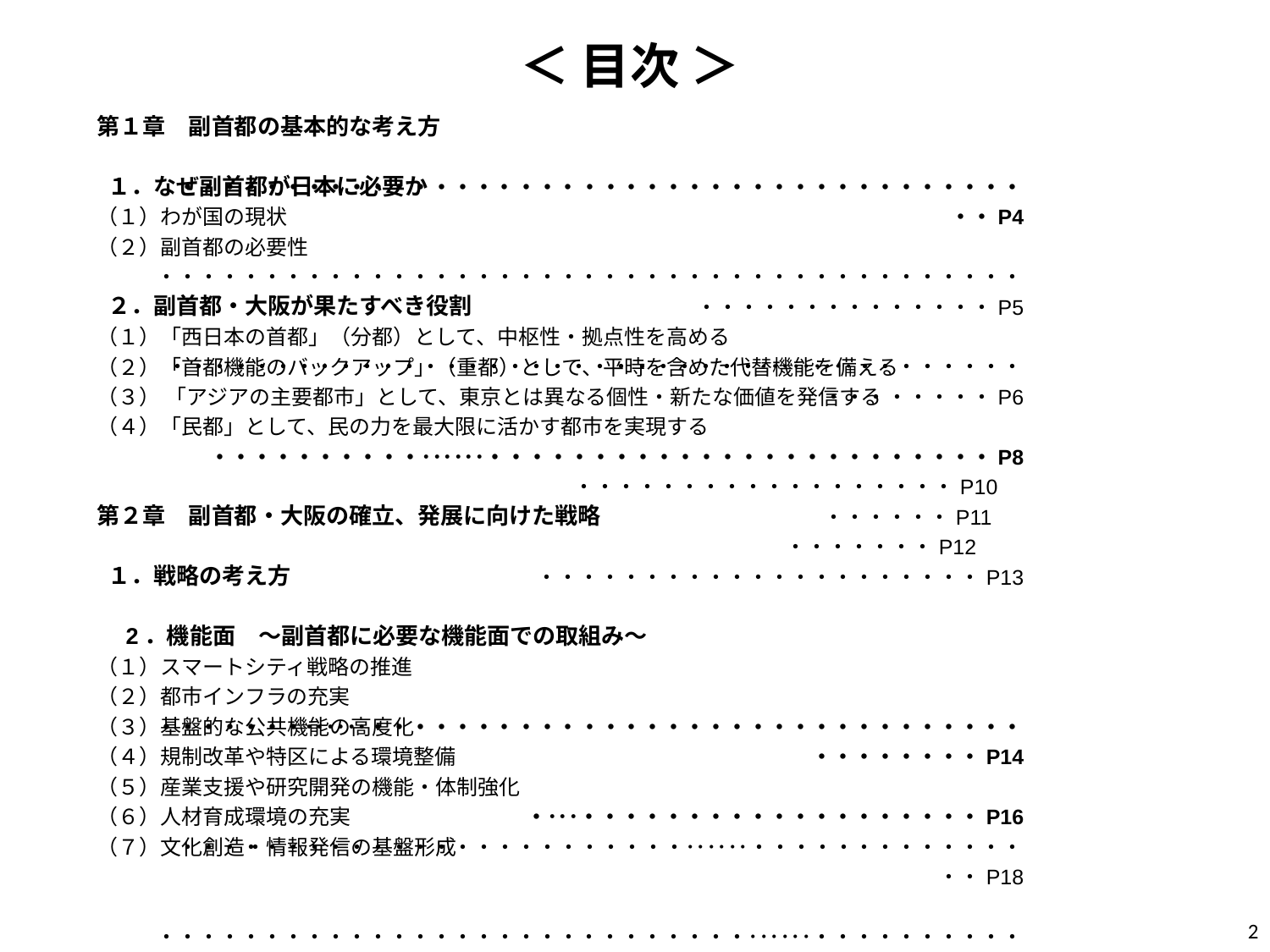

＜ 目次 ＞

　・・・・・・・・・・・・・・・・・・・・・・・・・・・・・・・・・・・・・・・・・・P4
　 ・・・・・・・・・・・・・・・・・・・・・・・・・・・・・・・・・・・・・・・・・・・・・・・・・・・・・・・P5
　 ・・・・・・・・・・・・・・・・・・・・・・・・・・・・･････････・・・・・・・・・・・・・・・・P6

　・・・・・・・・・・･･････・・・・・・・・・・・・・・・・・・・・・・・・P8
　・・・・・・・・・・・・・・・・・・P10
　・・・・・・P11
　・・・・・・・P12
・・・・・・・・・・・・・・・・・・・・・P13

・・・・・・・･･････・・・・・・・・・・・・・・・・・・・・・・・・・・・・・・・・・・・・・・・P14

　・･･･・・・・・・・・・・・・・・・・・・・P16
 ・・・・・・・・・・・・・・・・・・・・・・・・･･････・・・・・・・・・・・・・・・P18
　 ・・・・・・・・・・・・・・・・・・・・・・・・・・・・･･････・・・・・・・・・・・・・・・P20
　・・・・・・・・・・・・・・・・・・・・･･･・・・・・・・・・・・・・・・・・・P22
　・・・・・・・・・・・・・・・・・･･･・・・・・・・・・・・・・・・・・・P24
　・・・・・・・・・・・・･･･・・・・・・・・・・・・・・・・・・P25
　・・・・・・・・・・・・・・・・・・・・・・・・・・･･･・・・・・・・・・・・・・・・・・・P26
　 ・・・・・・・・・・・・・・・･･･・・・・・・・・・・・・・・・・・・・・P27
第１章　副首都の基本的な考え方

 １．なぜ副首都が日本に必要か
（１）わが国の現状
（２）副首都の必要性

 ２．副首都・大阪が果たすべき役割
（１）「西日本の首都」（分都）として、中枢性・拠点性を高める
（２）「首都機能のバックアップ」（重都）として、平時を含めた代替機能を備える
（３） 「アジアの主要都市」として、東京とは異なる個性・新たな価値を発信する
（４）「民都」として、民の力を最大限に活かす都市を実現する

第２章　副首都・大阪の確立、発展に向けた戦略

 １．戦略の考え方

　2．機能面　～副首都に必要な機能面での取組み～
（１）スマートシティ戦略の推進
（２）都市インフラの充実
（３）基盤的な公共機能の高度化
（４）規制改革や特区による環境整備
（５）産業支援や研究開発の機能・体制強化
（６）人材育成環境の充実
（７）文化創造・情報発信の基盤形成
2